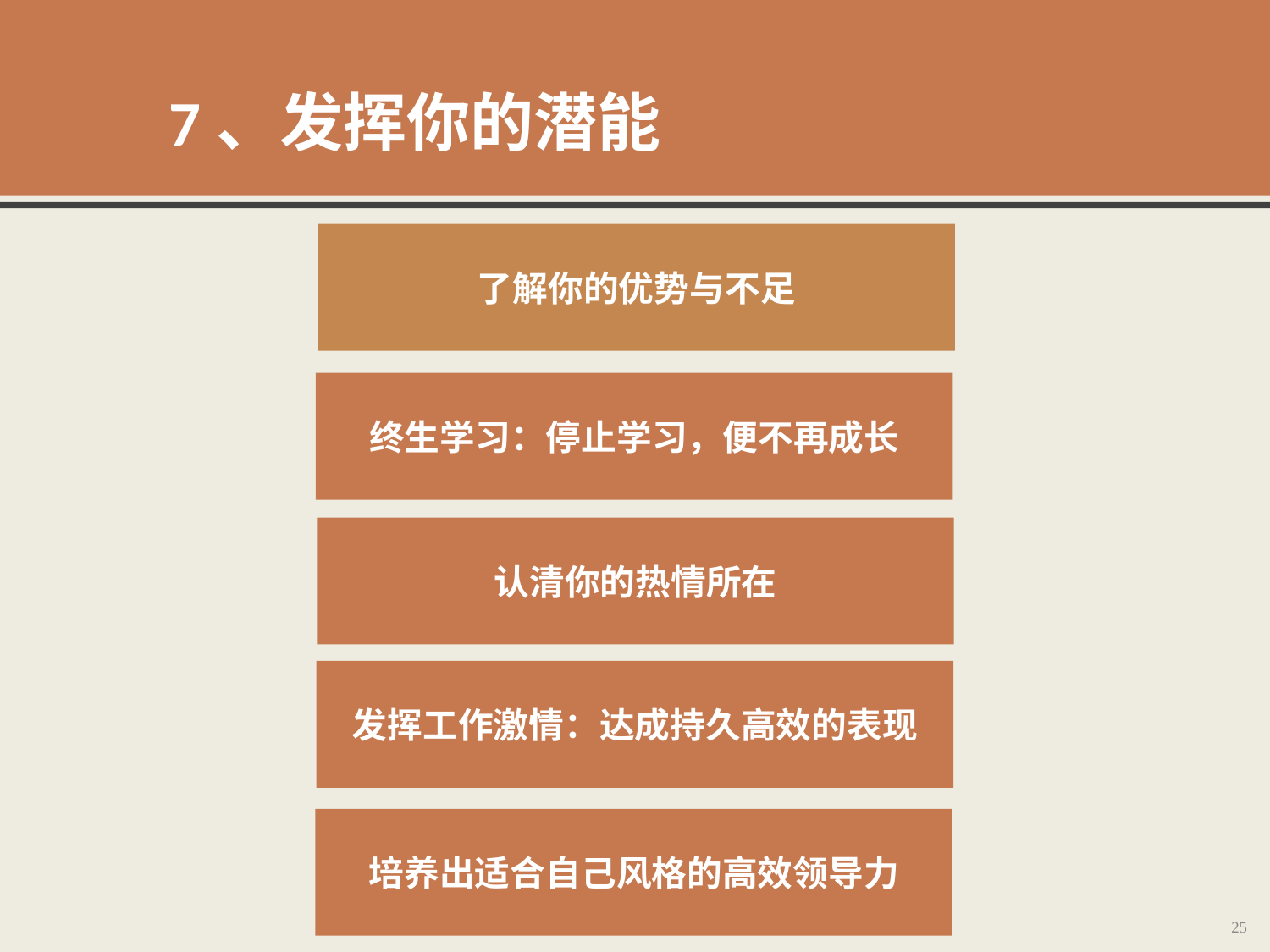

7、发挥你的潜能

了解你的优势与不足
终生学习：停止学习，便不再成长
认清你的热情所在
发挥工作激情：达成持久高效的表现
培养出适合自己风格的高效领导力
25